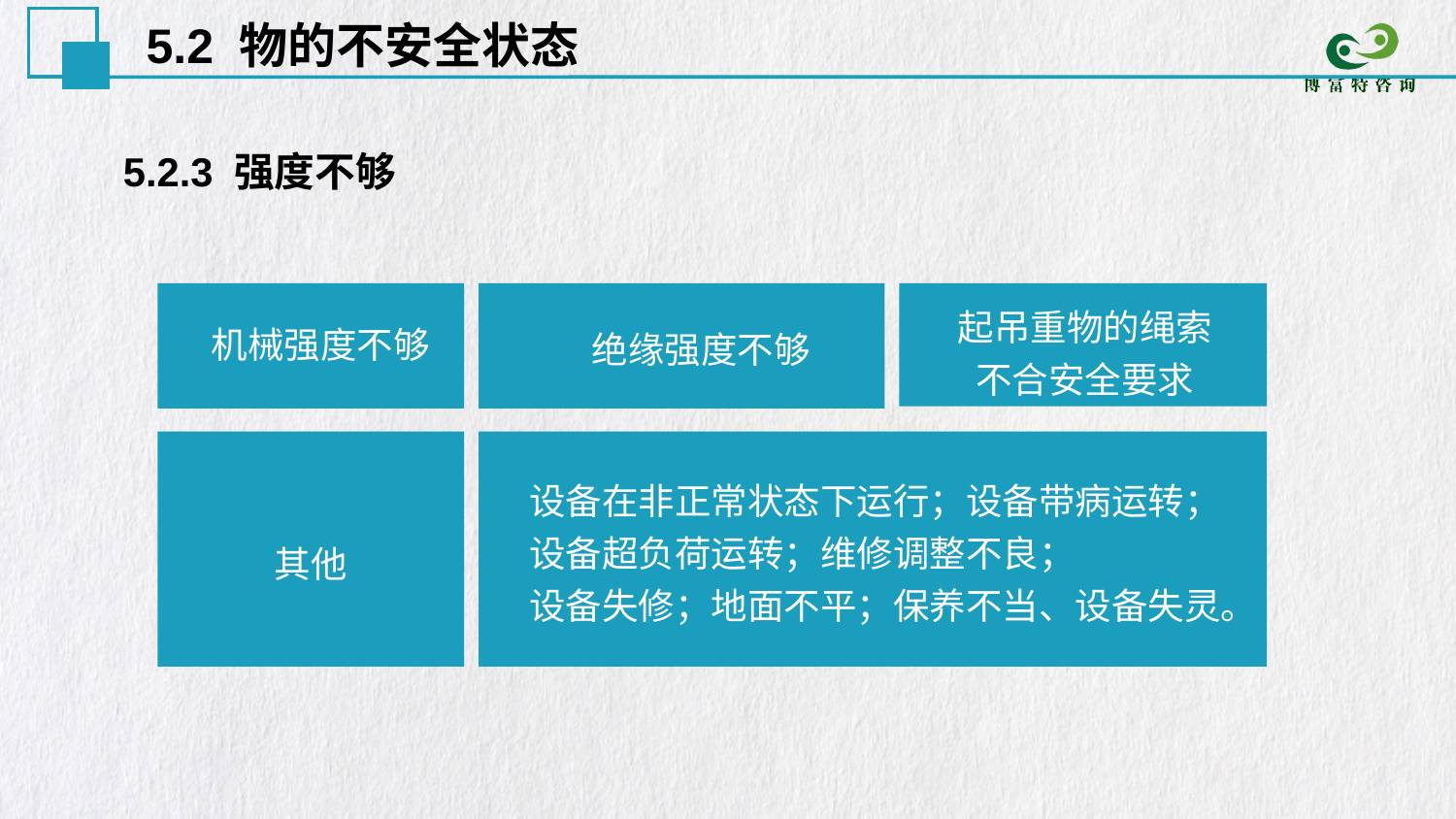

5.2 物的不安全状态

5.2.3 强度不够

起吊重物的绳索不合安全要求
机械强度不够
绝缘强度不够

设备在非正常状态下运行；设备带病运转；设备超负荷运转；维修调整不良；
设备失修；地面不平；保养不当、设备失灵。
其他